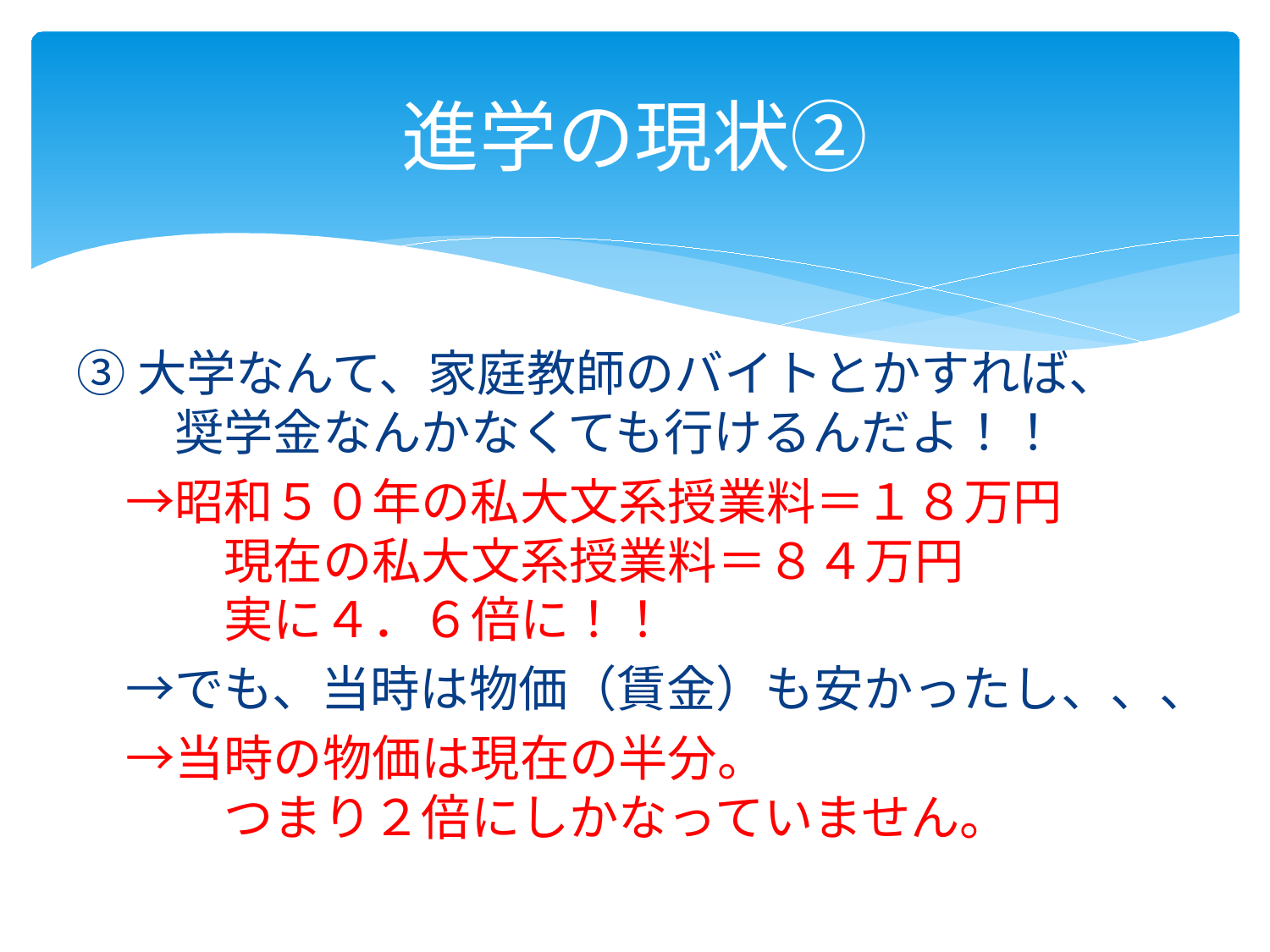

# 進学の現状②
③大学なんて、家庭教師のバイトとかすれば、
　　奨学金なんかなくても行けるんだよ！！
　→昭和５０年の私大文系授業料＝１８万円
　　　現在の私大文系授業料＝８４万円
　　　実に４．６倍に！！
　→でも、当時は物価（賃金）も安かったし、、、
　→当時の物価は現在の半分。
　　　つまり２倍にしかなっていません。